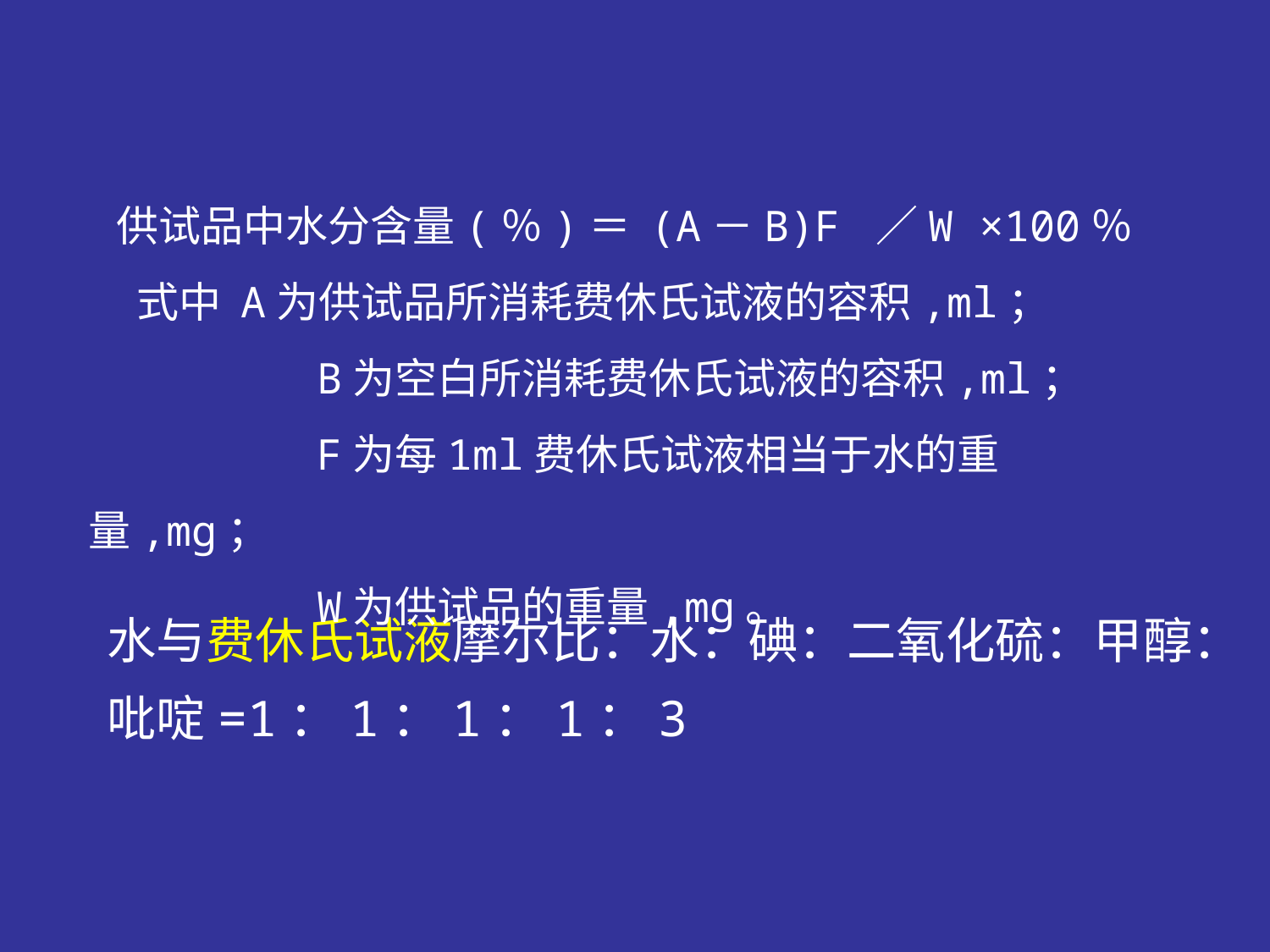

供试品中水分含量(％)＝ (A－B)F ／W ×100％
    式中 A为供试品所消耗费休氏试液的容积,ml；
         B为空白所消耗费休氏试液的容积,ml；
         F为每1ml费休氏试液相当于水的重量,mg；
         W为供试品的重量,mg。
水与费休氏试液摩尔比：水：碘：二氧化硫：甲醇：吡啶=1：1：1：1：3